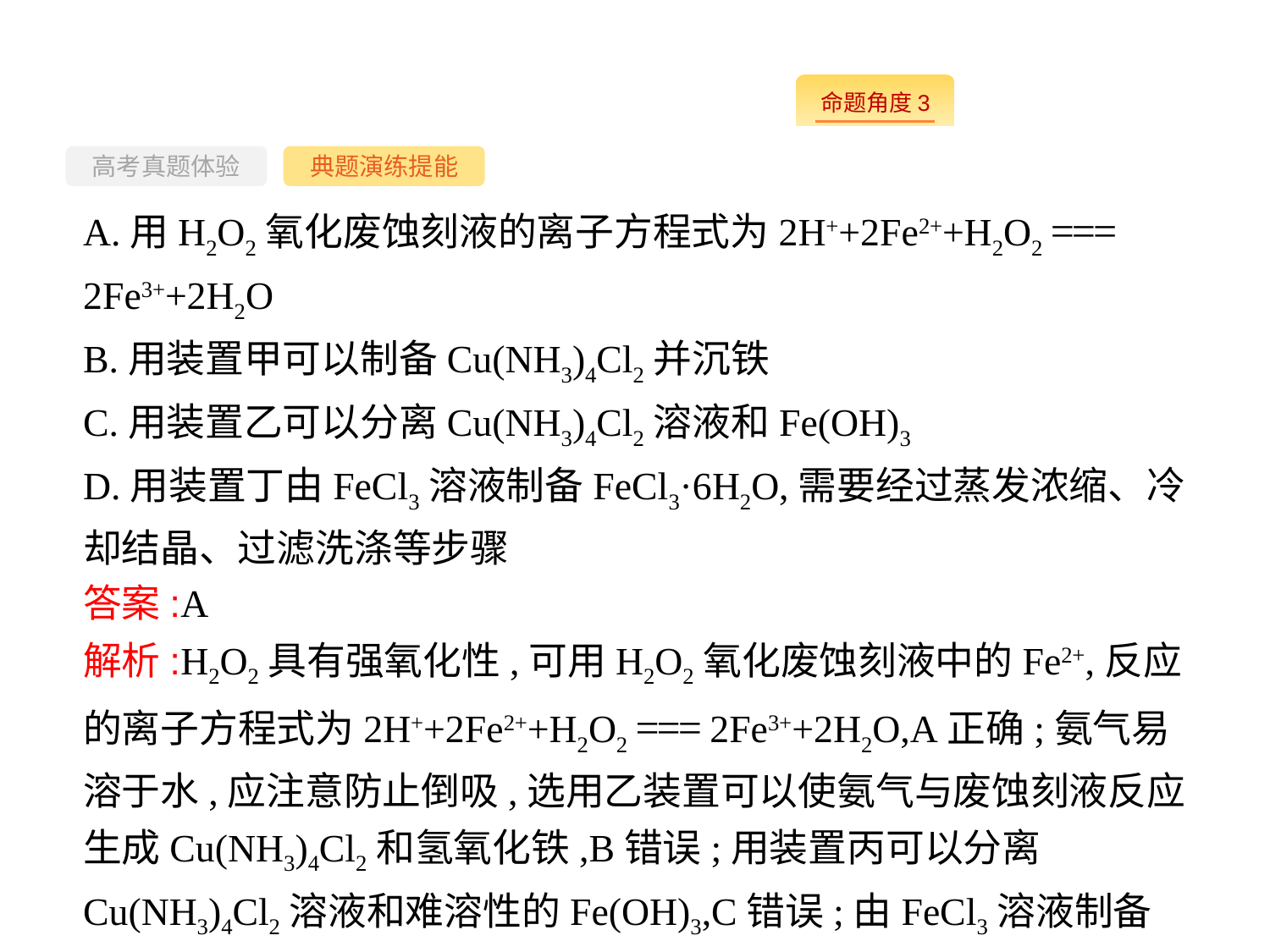

-75-
高考真题体验
典题演练提能
A.用H2O2氧化废蚀刻液的离子方程式为2H++2Fe2++H2O2 === 2Fe3++2H2O
B.用装置甲可以制备Cu(NH3)4Cl2并沉铁
C.用装置乙可以分离Cu(NH3)4Cl2溶液和Fe(OH)3
D.用装置丁由FeCl3溶液制备FeCl3·6H2O,需要经过蒸发浓缩、冷却结晶、过滤洗涤等步骤
答案:A
解析:H2O2具有强氧化性,可用H2O2氧化废蚀刻液中的Fe2+,反应的离子方程式为2H++2Fe2++H2O2 === 2Fe3++2H2O,A正确;氨气易溶于水,应注意防止倒吸,选用乙装置可以使氨气与废蚀刻液反应生成Cu(NH3)4Cl2和氢氧化铁,B错误;用装置丙可以分离Cu(NH3)4Cl2溶液和难溶性的Fe(OH)3,C错误;由FeCl3溶液制备FeCl3·6H2O需要在蒸发皿中蒸发,不能在烧杯中进行蒸发浓缩,D错误。